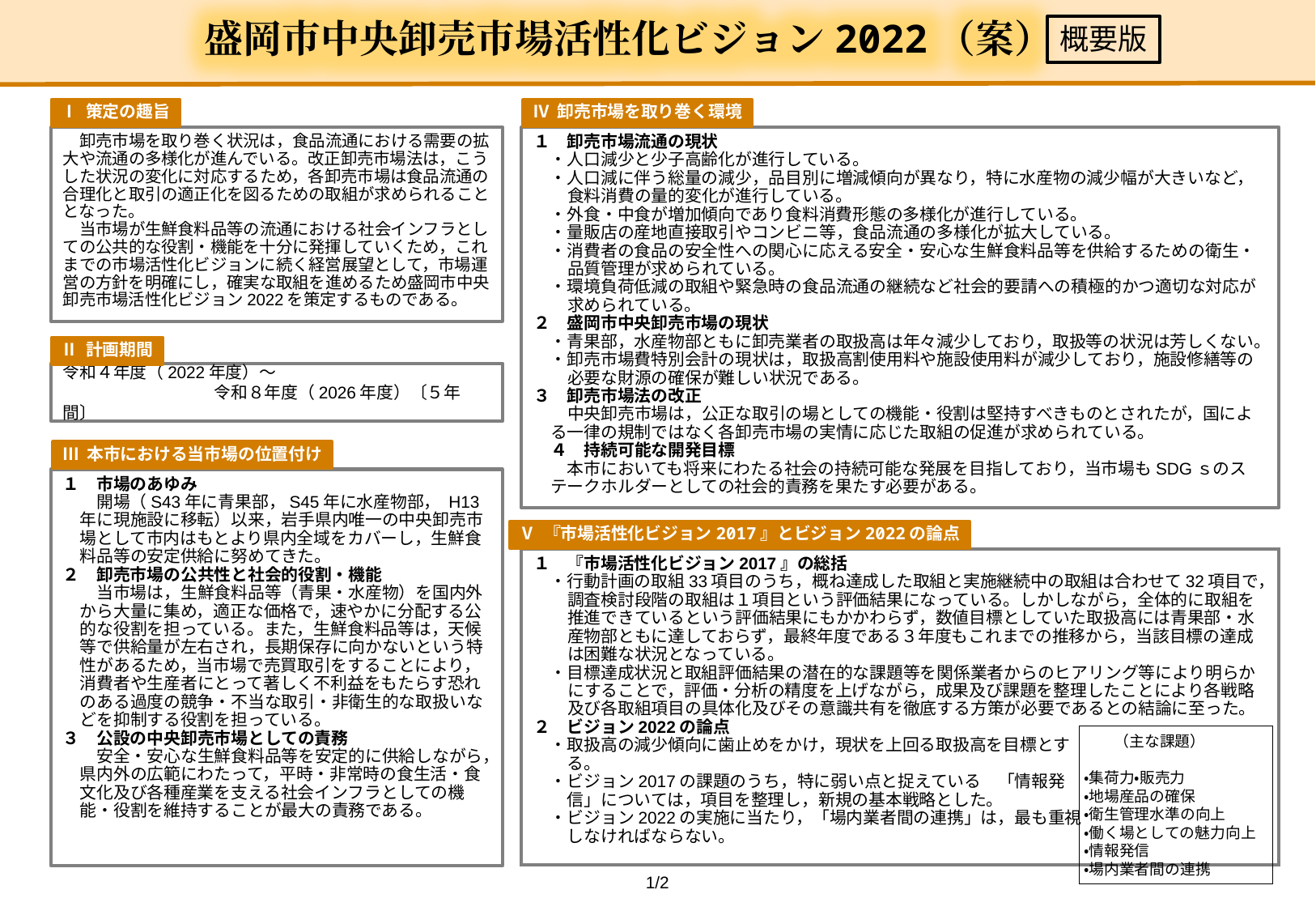

盛岡市中央卸売市場活性化ビジョン2022（案）
概要版
Ⅰ 策定の趣旨
Ⅳ 卸売市場を取り巻く環境
　卸売市場を取り巻く状況は，食品流通における需要の拡大や流通の多様化が進んでいる。改正卸売市場法は，こうした状況の変化に対応するため，各卸売市場は食品流通の合理化と取引の適正化を図るための取組が求められることとなった。
　当市場が生鮮食料品等の流通における社会インフラとしての公共的な役割・機能を十分に発揮していくため，これまでの市場活性化ビジョンに続く経営展望として，市場運営の方針を明確にし，確実な取組を進めるため盛岡市中央卸売市場活性化ビジョン2022を策定するものである。
１　卸売市場流通の現状
　・人口減少と少子高齢化が進行している。
　・人口減に伴う総量の減少，品目別に増減傾向が異なり，特に水産物の減少幅が大きいなど，食料消費の量的変化が進行している。
　・外食・中食が増加傾向であり食料消費形態の多様化が進行している。
　・量販店の産地直接取引やコンビニ等，食品流通の多様化が拡大している。
　・消費者の食品の安全性への関心に応える安全・安心な生鮮食料品等を供給するための衛生・品質管理が求められている。
　・環境負荷低減の取組や緊急時の食品流通の継続など社会的要請への積極的かつ適切な対応が求められている。
２　盛岡市中央卸売市場の現状
　・青果部，水産物部ともに卸売業者の取扱高は年々減少しており，取扱等の状況は芳しくない。
　・卸売市場費特別会計の現状は，取扱高割使用料や施設使用料が減少しており，施設修繕等の必要な財源の確保が難しい状況である。
３　卸売市場法の改正
中央卸売市場は，公正な取引の場としての機能・役割は堅持すべきものとされたが，国による一律の規制ではなく各卸売市場の実情に応じた取組の促進が求められている。
４　持続可能な開発目標
　　本市においても将来にわたる社会の持続可能な発展を目指しており，当市場もSDGｓのステークホルダーとしての社会的責務を果たす必要がある。
Ⅱ 計画期間
令和４年度（2022年度）～
　　　　　　　　　令和８年度（2026年度）〔５年間〕
Ⅲ 本市における当市場の位置付け
１　市場のあゆみ
　　開場（S43年に青果部，S45年に水産物部， H13年に現施設に移転）以来，岩手県内唯一の中央卸売市場として市内はもとより県内全域をカバーし，生鮮食料品等の安定供給に努めてきた。
２　卸売市場の公共性と社会的役割・機能
　　当市場は，生鮮食料品等（青果・水産物）を国内外から大量に集め，適正な価格で，速やかに分配する公的な役割を担っている。また，生鮮食料品等は，天候等で供給量が左右され，長期保存に向かないという特性があるため，当市場で売買取引をすることにより，消費者や生産者にとって著しく不利益をもたらす恐れのある過度の競争・不当な取引・非衛生的な取扱いなどを抑制する役割を担っている。
３　公設の中央卸売市場としての責務
　　安全・安心な生鮮食料品等を安定的に供給しながら，県内外の広範にわたって，平時・非常時の食生活・食文化及び各種産業を支える社会インフラとしての機能・役割を維持することが最大の責務である。
Ⅴ 『市場活性化ビジョン2017』とビジョン2022の論点
１　『市場活性化ビジョン2017』の総括
　・行動計画の取組33項目のうち，概ね達成した取組と実施継続中の取組は合わせて32項目で，調査検討段階の取組は１項目という評価結果になっている。しかしながら，全体的に取組を推進できているという評価結果にもかかわらず，数値目標としていた取扱高には青果部・水産物部ともに達しておらず，最終年度である３年度もこれまでの推移から，当該目標の達成は困難な状況となっている。
　・目標達成状況と取組評価結果の潜在的な課題等を関係業者からのヒアリング等により明らかにすることで，評価・分析の精度を上げながら，成果及び課題を整理したことにより各戦略及び各取組項目の具体化及びその意識共有を徹底する方策が必要であるとの結論に至った。
２　ビジョン2022の論点
　・取扱高の減少傾向に歯止めをかけ，現状を上回る取扱高を目標とす
　　る。
　・ビジョン2017の課題のうち，特に弱い点と捉えている　「情報発
　　信」については，項目を整理し，新規の基本戦略とした。
　・ビジョン2022の実施に当たり，「場内業者間の連携」は，最も重視
　　しなければならない。
　　（主な課題）
・集荷力・販売力
・地場産品の確保
・衛生管理水準の向上
・働く場としての魅力向上
・情報発信
・場内業者間の連携
1/2